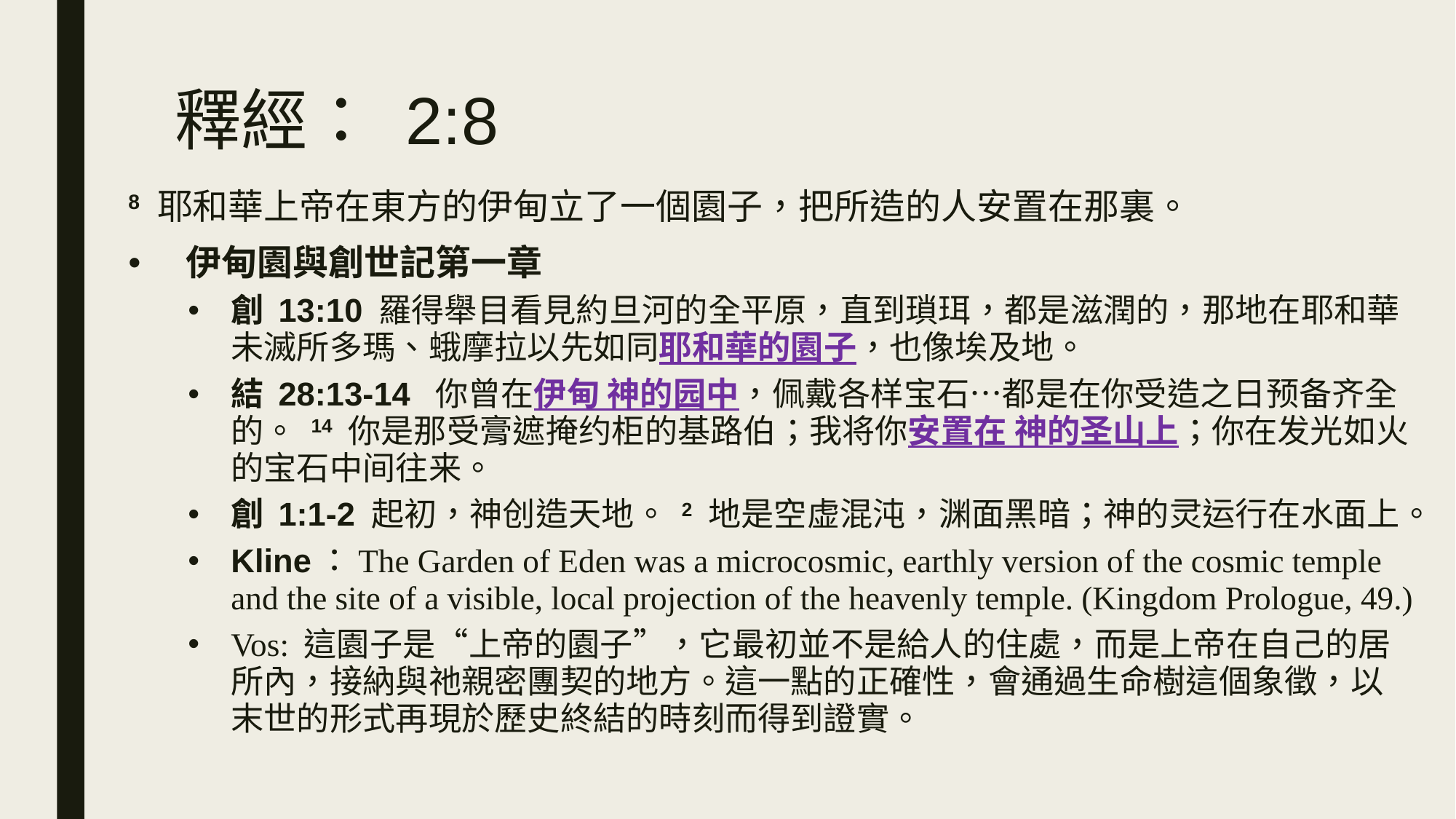

# 釋經： 2:8
8 耶和華上帝在東方的伊甸立了一個園子，把所造的人安置在那裏。
伊甸園與創世記第一章
創 13:10 羅得舉目看見約旦河的全平原，直到瑣珥，都是滋潤的，那地在耶和華未滅所多瑪、蛾摩拉以先如同耶和華的園子，也像埃及地。
結 28:13-14  你曾在伊甸 神的园中，佩戴各样宝石…都是在你受造之日预备齐全的。 14 你是那受膏遮掩约柜的基路伯；我将你安置在 神的圣山上；你在发光如火的宝石中间往来。
創 1:1-2 起初，神创造天地。 2 地是空虚混沌，渊面黑暗；神的灵运行在水面上。
Kline：The Garden of Eden was a microcosmic, earthly version of the cosmic temple and the site of a visible, local projection of the heavenly temple. (Kingdom Prologue, 49.)
Vos: 這園子是“上帝的園子”，它最初並不是給人的住處，而是上帝在自己的居所內，接納與祂親密團契的地方。這一點的正確性，會通過生命樹這個象徵，以末世的形式再現於歷史終結的時刻而得到證實。